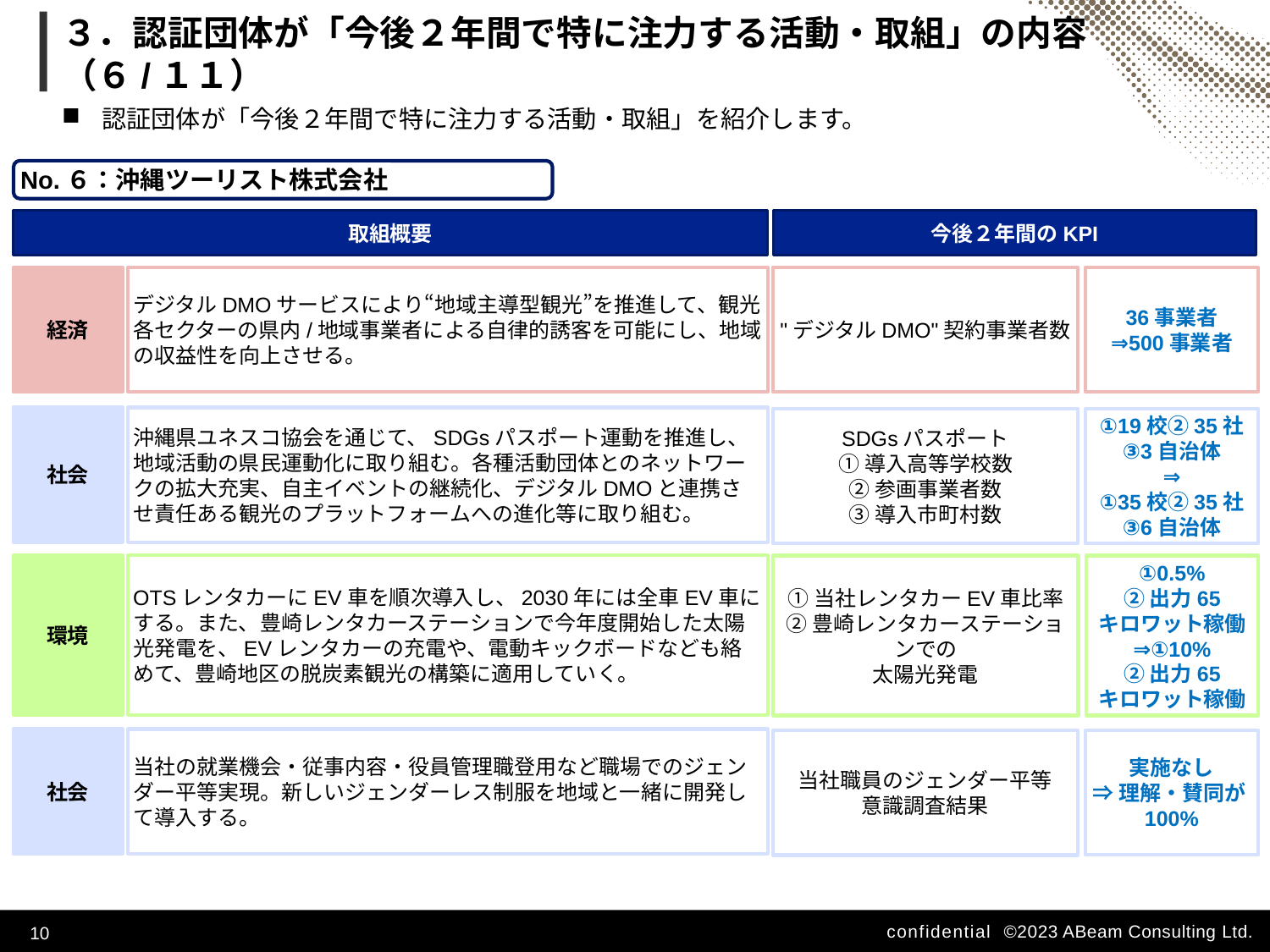

# ３．認証団体が「今後２年間で特に注力する活動・取組」の内容（６/１１）
認証団体が「今後２年間で特に注力する活動・取組」を紹介します。
No.６：沖縄ツーリスト株式会社
取組概要
今後２年間のKPI
経済
デジタルDMOサービスにより“地域主導型観光”を推進して、観光各セクターの県内/地域事業者による自律的誘客を可能にし、地域の収益性を向上させる。
36事業者
⇒500事業者
"デジタルDMO"契約事業者数
社会
沖縄県ユネスコ協会を通じて、SDGsパスポート運動を推進し、地域活動の県民運動化に取り組む。各種活動団体とのネットワークの拡大充実、自主イベントの継続化、デジタルDMOと連携させ責任ある観光のプラットフォームへの進化等に取り組む。
①19校②35社
③3自治体
⇒
①35校②35社
③6自治体
SDGsパスポート
①導入高等学校数
②参画事業者数
③導入市町村数
環境
OTSレンタカーにEV車を順次導入し、2030年には全車EV車にする。また、豊崎レンタカーステーションで今年度開始した太陽光発電を、EVレンタカーの充電や、電動キックボードなども絡めて、豊崎地区の脱炭素観光の構築に適用していく。
①0.5%
②出力65
キロワット稼働
⇒①10%
②出力65
キロワット稼働
①当社レンタカーEV車比率
②豊崎レンタカーステーションでの
太陽光発電
社会
当社の就業機会・従事内容・役員管理職登用など職場でのジェンダー平等実現。新しいジェンダーレス制服を地域と一緒に開発して導入する。
実施なし
⇒理解・賛同が100%
当社職員のジェンダー平等
意識調査結果